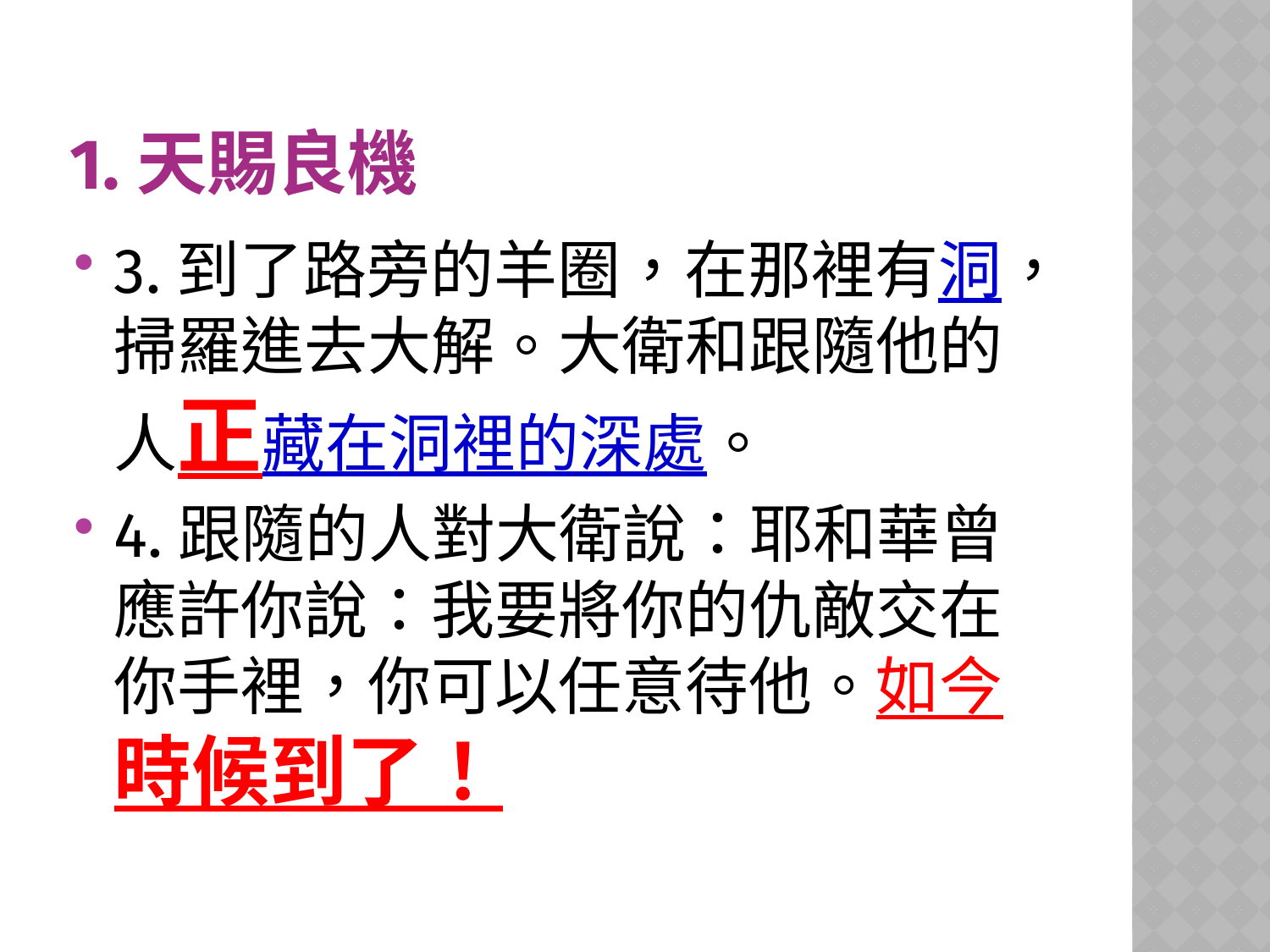

# 1.天賜良機
3.到了路旁的羊圈，在那裡有洞，掃羅進去大解。大衛和跟隨他的人正藏在洞裡的深處。
4.跟隨的人對大衛說：耶和華曾應許你說：我要將你的仇敵交在你手裡，你可以任意待他。如今時候到了！